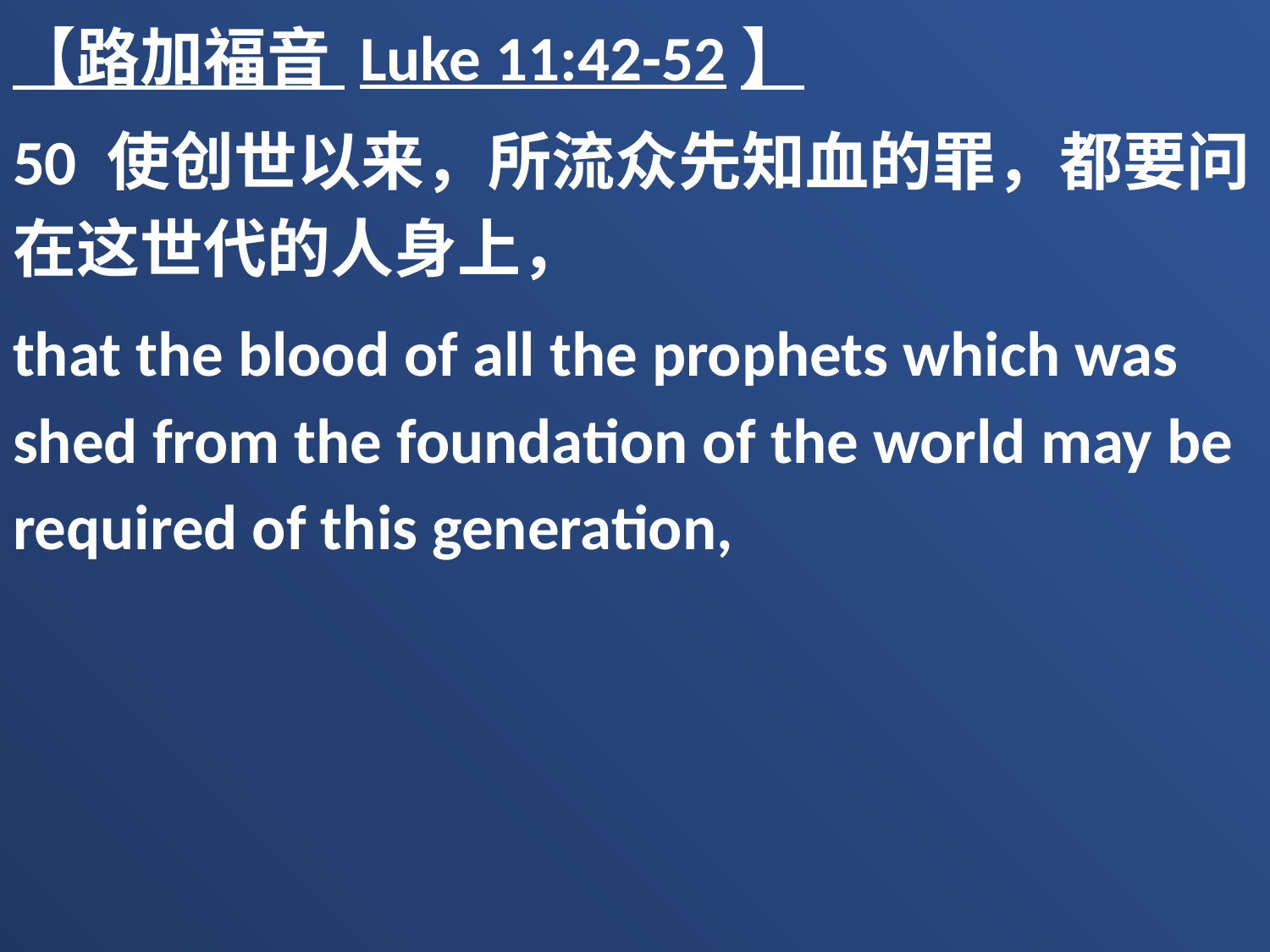

【路加福音 Luke 11:42-52】
50 使创世以来，所流众先知血的罪，都要问在这世代的人身上，
that the blood of all the prophets which was shed from the foundation of the world may be required of this generation,